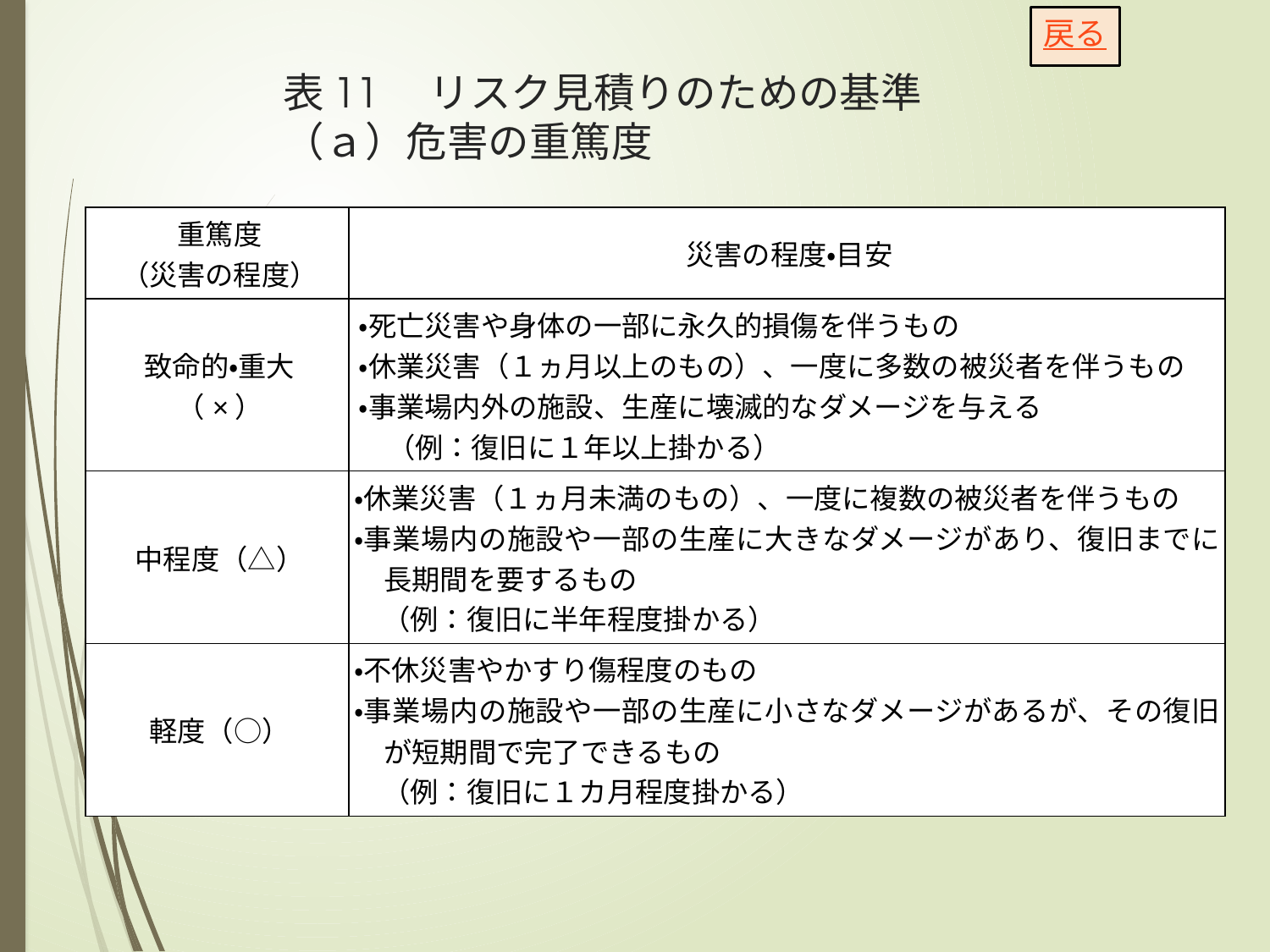

戻る
# 表11　リスク見積りのための基準 （ａ）危害の重篤度
| 重篤度 （災害の程度） | 災害の程度・目安 |
| --- | --- |
| 致命的・重大 （×） | ・死亡災害や身体の一部に永久的損傷を伴うもの ・休業災害（１ヵ月以上のもの）、一度に多数の被災者を伴うもの ・事業場内外の施設、生産に壊滅的なダメージを与える 　（例：復旧に１年以上掛かる） |
| 中程度（△） | ・休業災害（１ヵ月未満のもの）、一度に複数の被災者を伴うもの ・事業場内の施設や一部の生産に大きなダメージがあり、復旧までに長期間を要するもの 　（例：復旧に半年程度掛かる） |
| 軽度（○） | ・不休災害やかすり傷程度のもの ・事業場内の施設や一部の生産に小さなダメージがあるが、その復旧が短期間で完了できるもの 　（例：復旧に１カ月程度掛かる） |